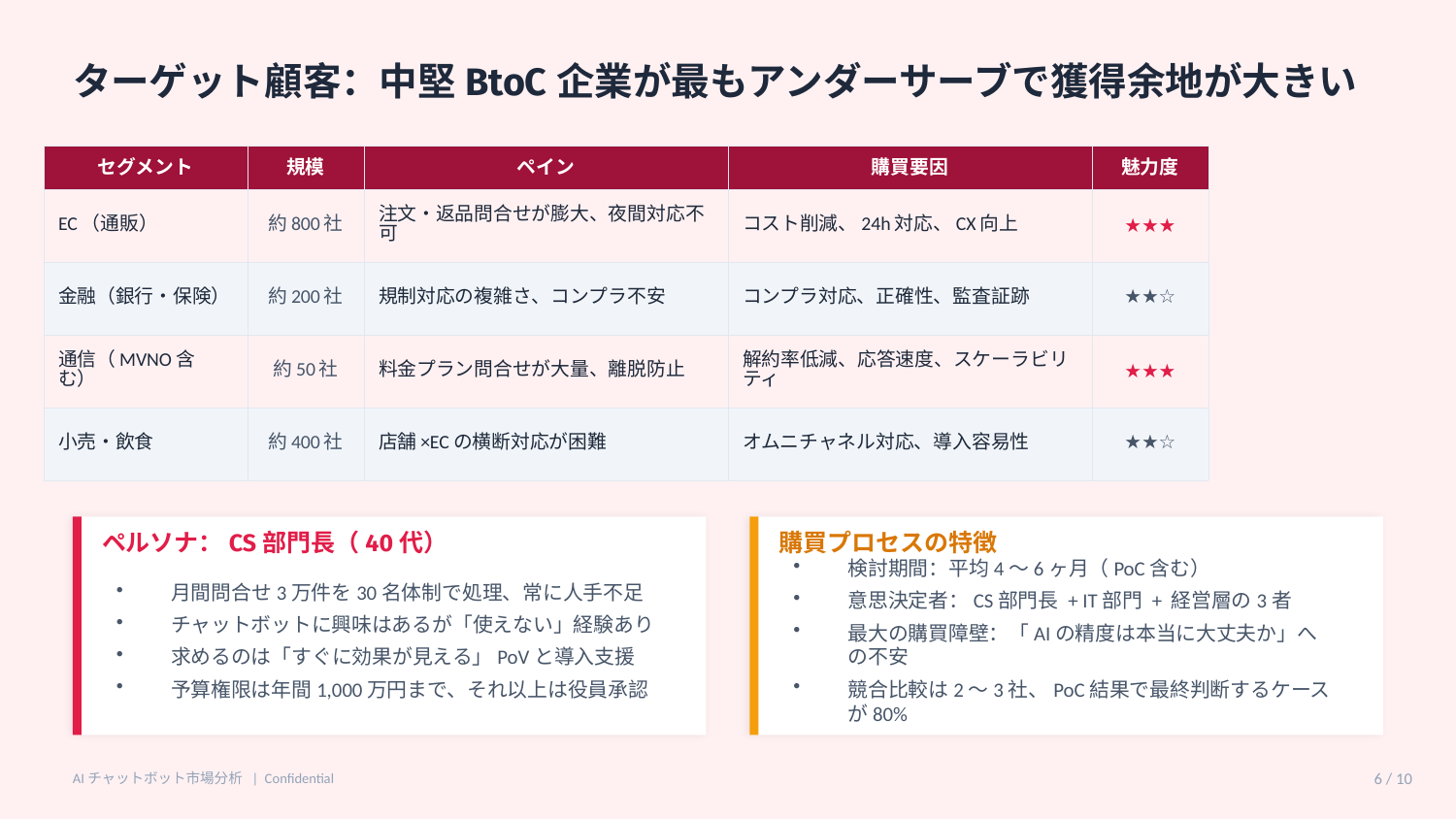

ターゲット顧客：中堅BtoC企業が最もアンダーサーブで獲得余地が大きい
| セグメント | 規模 | ペイン | 購買要因 | 魅力度 |
| --- | --- | --- | --- | --- |
| EC（通販） | 約800社 | 注文・返品問合せが膨大、夜間対応不可 | コスト削減、24h対応、CX向上 | ★★★ |
| 金融（銀行・保険） | 約200社 | 規制対応の複雑さ、コンプラ不安 | コンプラ対応、正確性、監査証跡 | ★★☆ |
| 通信（MVNO含む） | 約50社 | 料金プラン問合せが大量、離脱防止 | 解約率低減、応答速度、スケーラビリティ | ★★★ |
| 小売・飲食 | 約400社 | 店舗×ECの横断対応が困難 | オムニチャネル対応、導入容易性 | ★★☆ |

ペルソナ：CS部門長（40代）
購買プロセスの特徴
月間問合せ3万件を30名体制で処理、常に人手不足
チャットボットに興味はあるが「使えない」経験あり
求めるのは「すぐに効果が見える」PoVと導入支援
予算権限は年間1,000万円まで、それ以上は役員承認
検討期間：平均4〜6ヶ月（PoC含む）
意思決定者：CS部門長 + IT部門 + 経営層の3者
最大の購買障壁：「AIの精度は本当に大丈夫か」への不安
競合比較は2〜3社、PoC結果で最終判断するケースが80%
AIチャットボット市場分析  |  Confidential
6 / 10